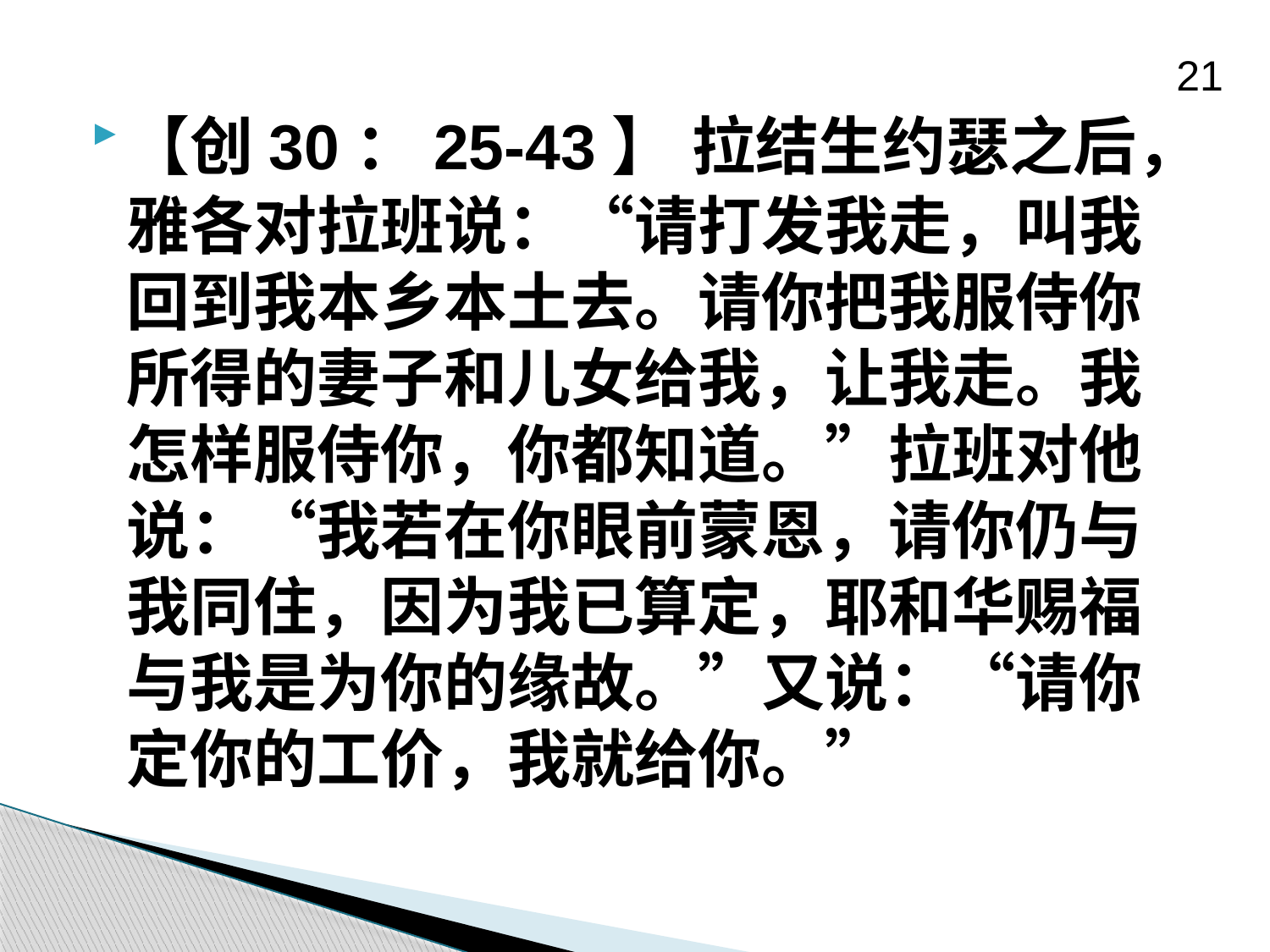

21
【创30：25-43】 拉结生约瑟之后，雅各对拉班说：“请打发我走，叫我回到我本乡本土去。请你把我服侍你所得的妻子和儿女给我，让我走。我怎样服侍你，你都知道。”拉班对他说：“我若在你眼前蒙恩，请你仍与我同住，因为我已算定，耶和华赐福与我是为你的缘故。”又说：“请你定你的工价，我就给你。”